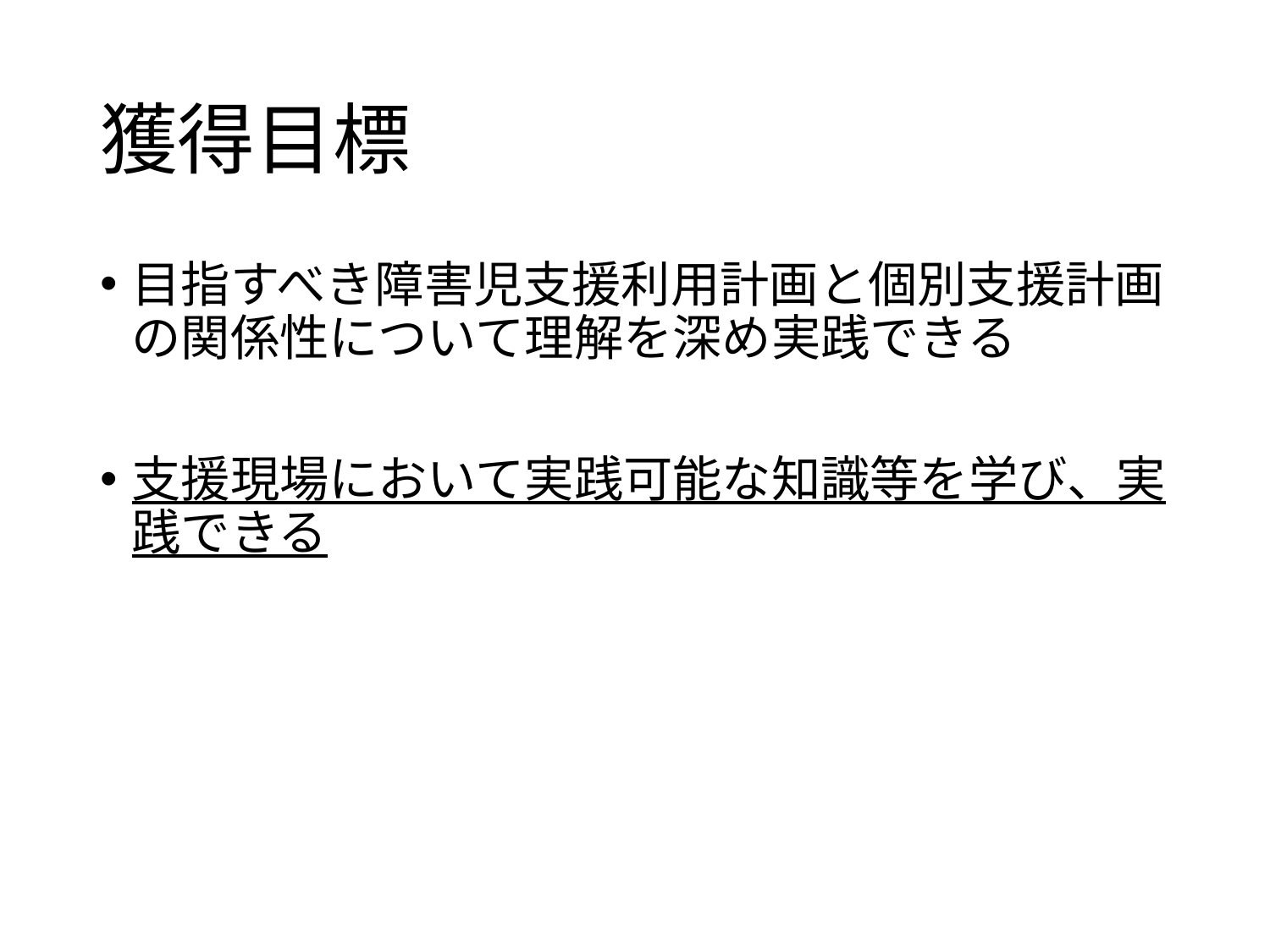

# 獲得目標
目指すべき障害児支援利用計画と個別支援計画の関係性について理解を深め実践できる

支援現場において実践可能な知識等を学び、実践できる